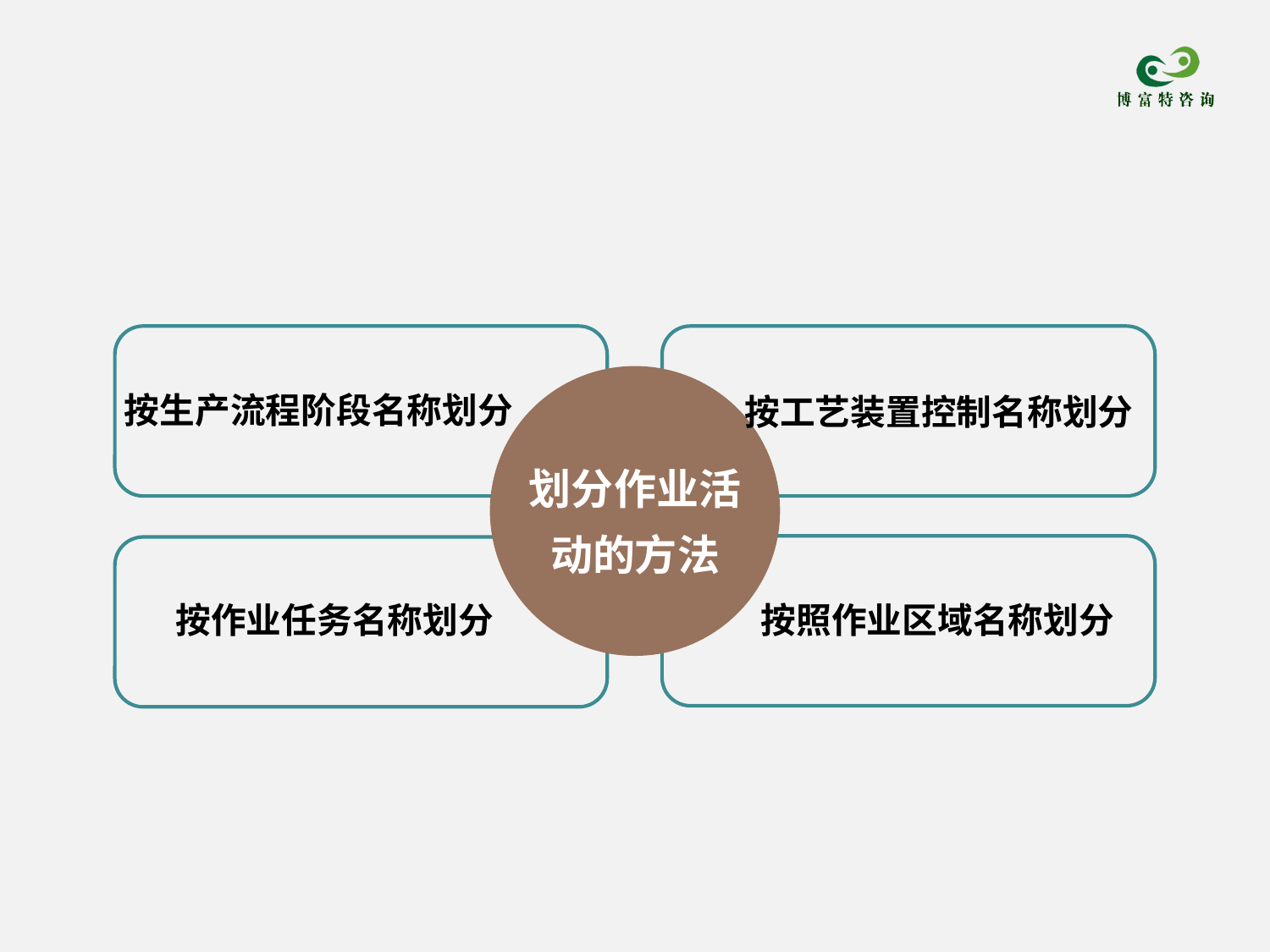

按生产流程阶段名称划分
按工艺装置控制名称划分
划分作业活动的方法

按作业任务名称划分
按照作业区域名称划分